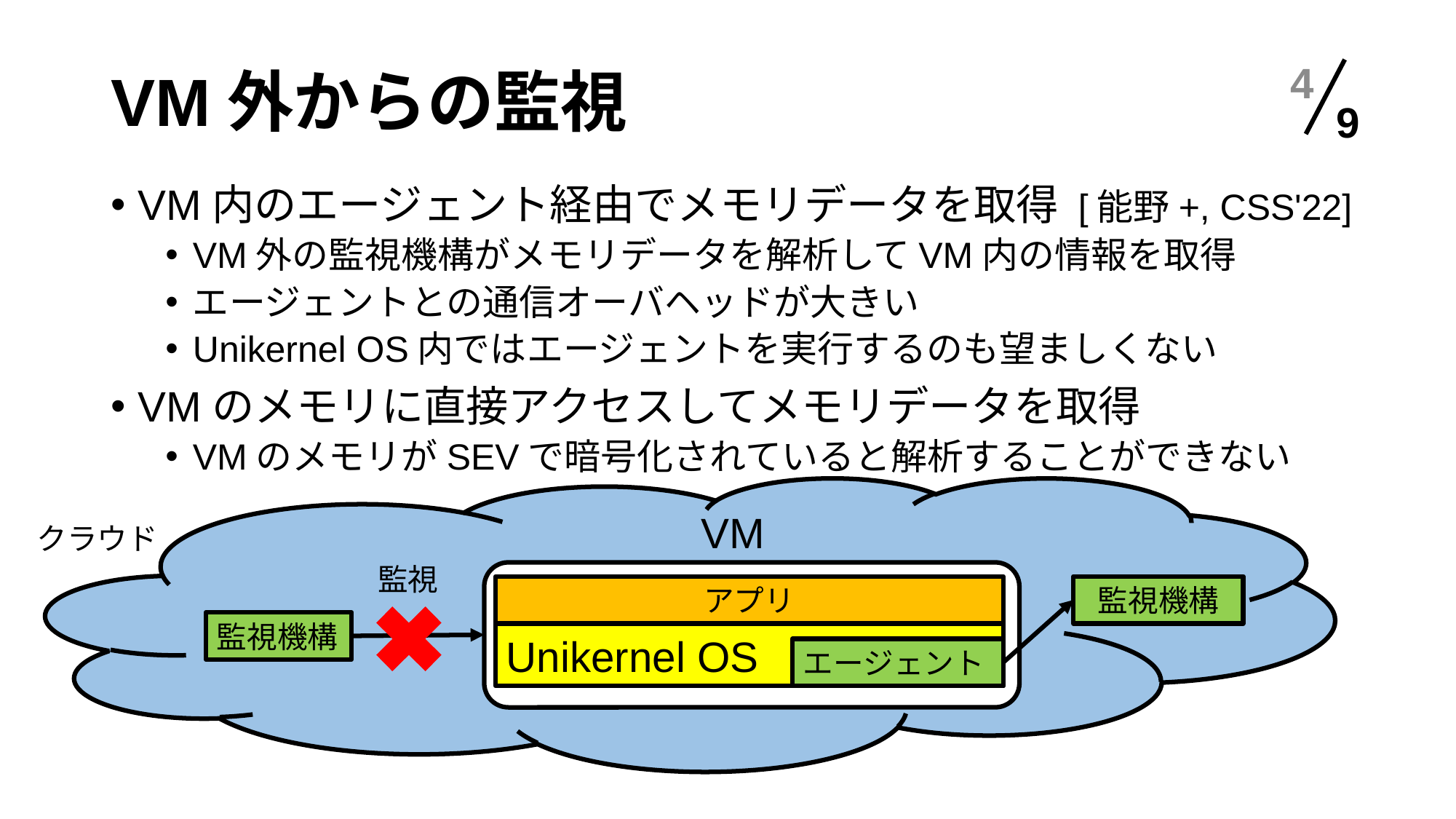

# VM外からの監視
4
VM内のエージェント経由でメモリデータを取得 [能野+, CSS'22]
VM外の監視機構がメモリデータを解析してVM内の情報を取得
エージェントとの通信オーバヘッドが大きい
Unikernel OS内ではエージェントを実行するのも望ましくない
VMのメモリに直接アクセスしてメモリデータを取得
VMのメモリがSEVで暗号化されていると解析することができない

VM
クラウド
監視

監視機構
アプリ

監視機構
Unikernel OS
エージェント